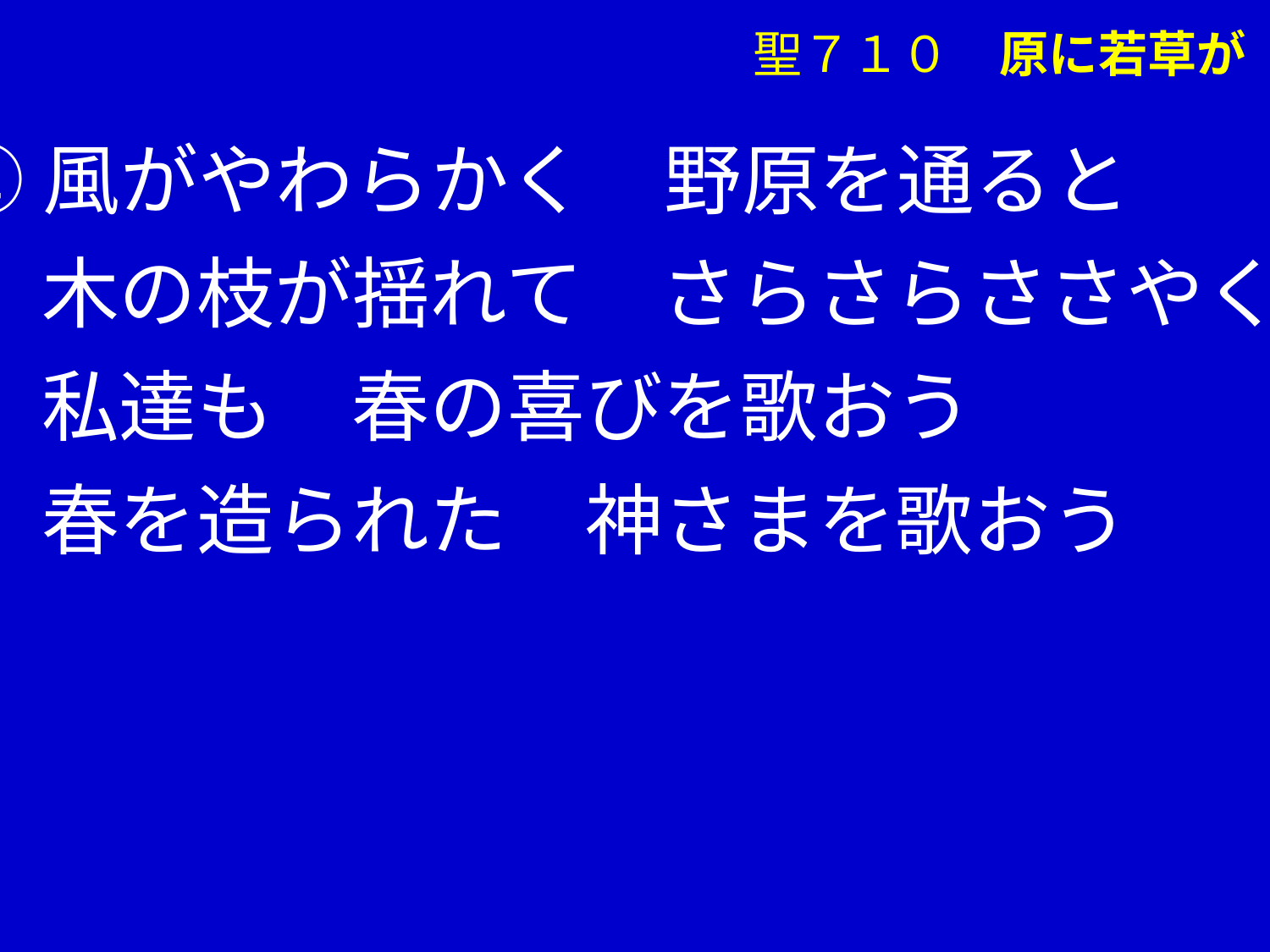

聖７１０　原に若草が
②風がやわらかく　野原を通ると
　 木の枝が揺れて　さらさらささやく
　 私達も　春の喜びを歌おう
　 春を造られた　神さまを歌おう